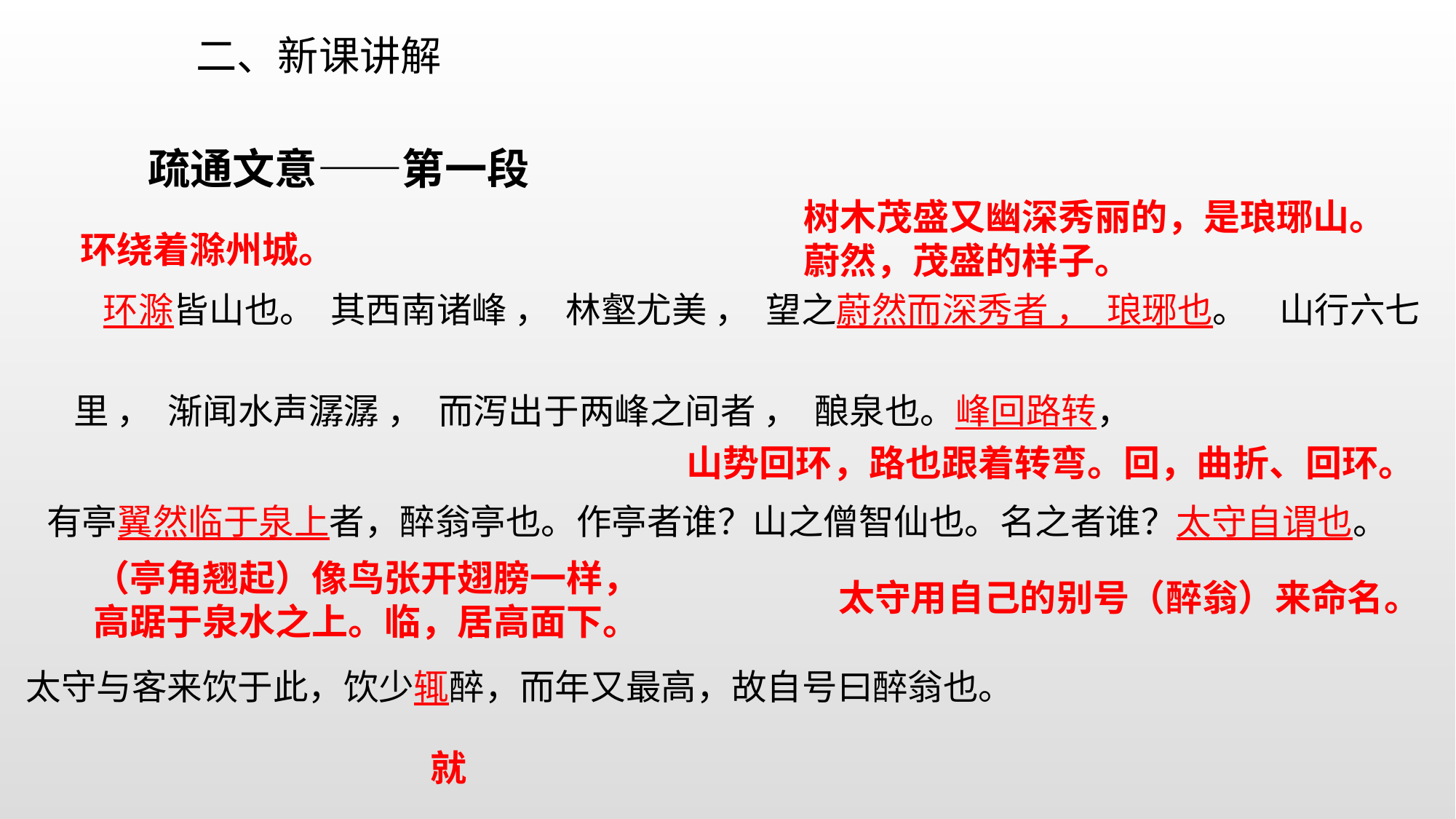

二、新课讲解

      环滁皆山也。  其西南诸峰 ，  林壑尤美 ，  望之蔚然而深秀者 ，  琅琊也。    山行六七里 ，  渐闻水声潺潺 ，  而泻出于两峰之间者 ，  酿泉也。峰回路转，
有亭翼然临于泉上者，醉翁亭也。作亭者谁？山之僧智仙也。名之者谁？太守自谓也。

太守与客来饮于此，饮少辄醉，而年又最高，故自号曰醉翁也。

疏通文意——第一段
树木茂盛又幽深秀丽的，是琅琊山。
蔚然，茂盛的样子。
环绕着滁州城。
山势回环，路也跟着转弯。回，曲折、回环。
（亭角翘起）像鸟张开翅膀一样，
高踞于泉水之上。临，居高面下。

太守用自己的别号（醉翁）来命名。
就